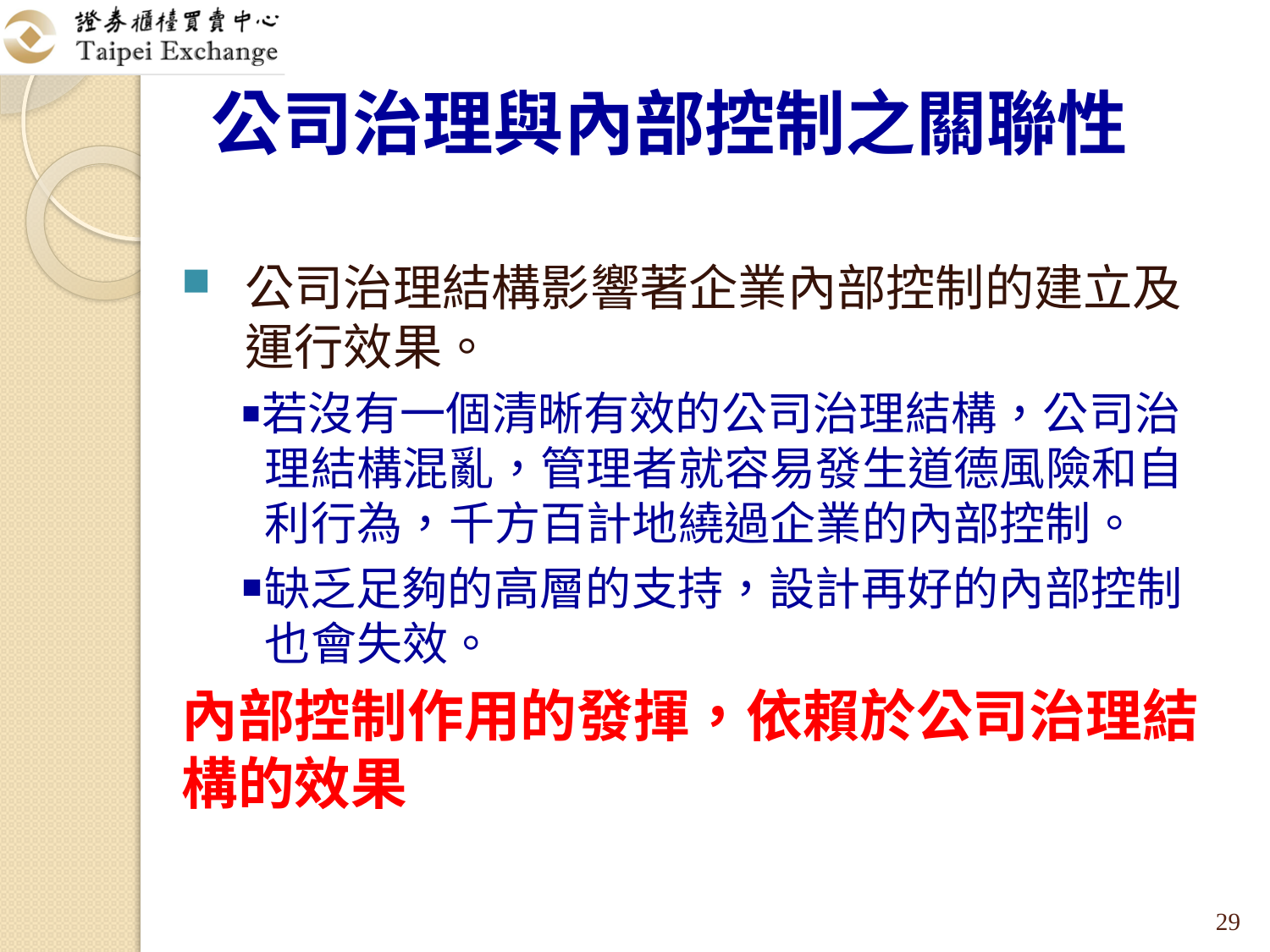

# 公司治理與內部控制之關聯性
公司治理結構影響著企業內部控制的建立及運行效果。
￭若沒有一個清晰有效的公司治理結構，公司治理結構混亂，管理者就容易發生道德風險和自利行為，千方百計地繞過企業的內部控制。
￭缺乏足夠的高層的支持，設計再好的內部控制也會失效。
內部控制作用的發揮，依賴於公司治理結構的效果

29